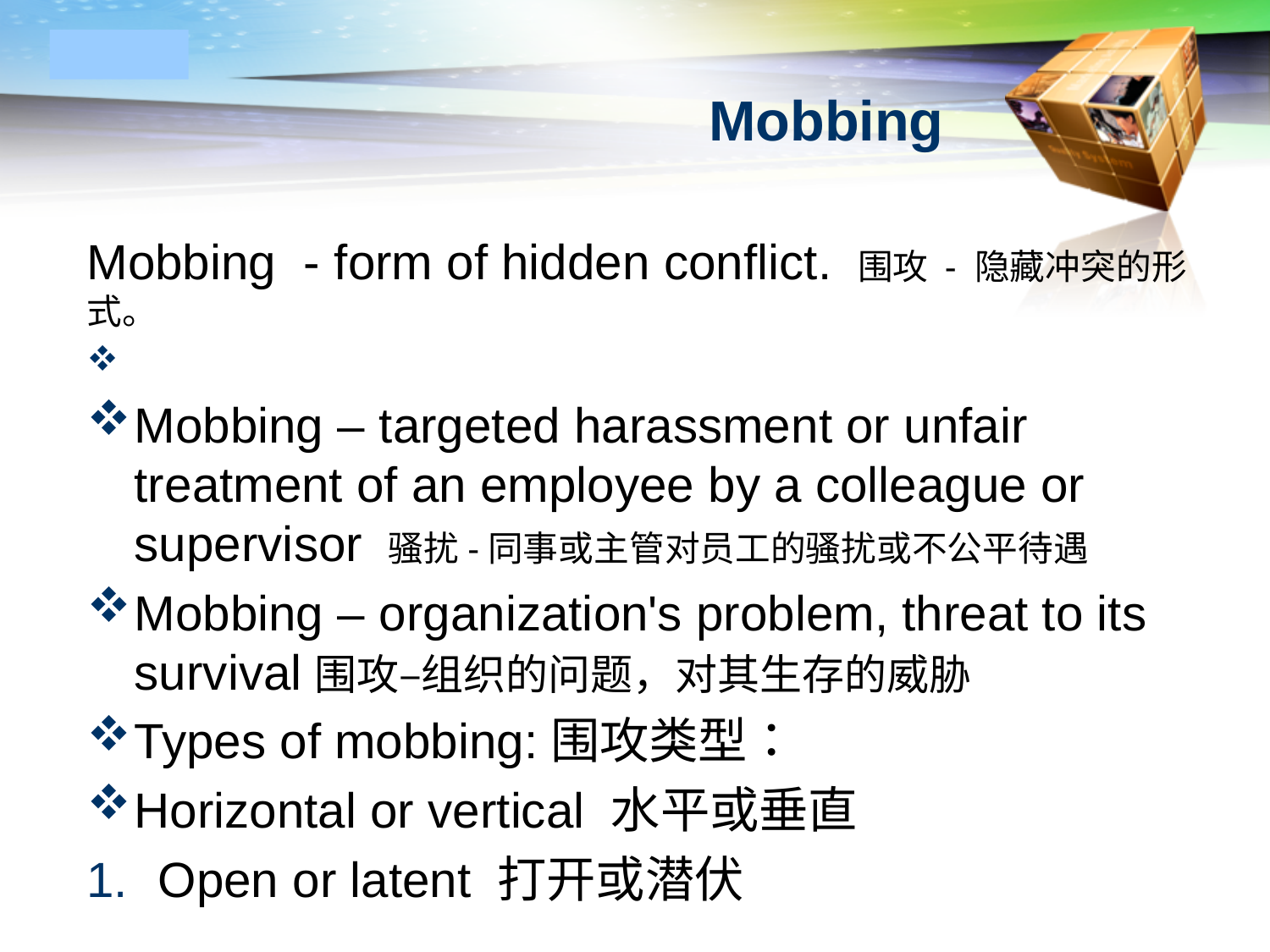

# Mobbing
Mobbing  - form of hidden conflict. 围攻 - 隐藏冲突的形式。

Mobbing – targeted harassment or unfair treatment of an employee by a colleague or supervisor 骚扰-同事或主管对员工的骚扰或不公平待遇
Mobbing – organization's problem, threat to its survival围攻–组织的问题，对其生存的威胁
Types of mobbing:围攻类型：
Horizontal or vertical 水平或垂直
Open or latent 打开或潜伏